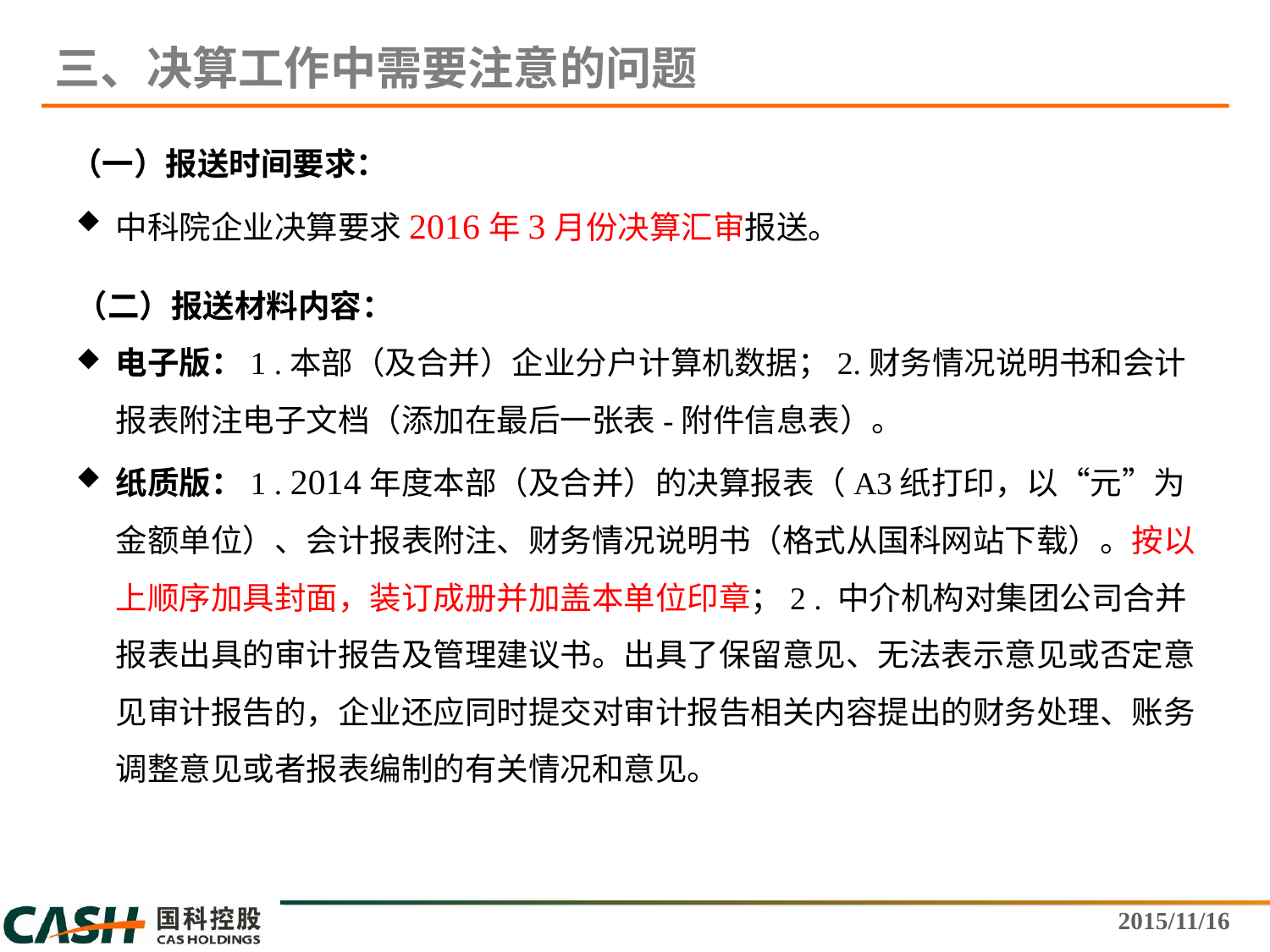

三、决算工作中需要注意的问题
       （一）报送时间要求：
中科院企业决算要求2016年3月份决算汇审报送。
（二）报送材料内容：
电子版：1 .本部（及合并）企业分户计算机数据；2.财务情况说明书和会计报表附注电子文档（添加在最后一张表-附件信息表）。
纸质版：1 . 2014年度本部（及合并）的决算报表（A3纸打印，以“元”为金额单位）、会计报表附注、财务情况说明书（格式从国科网站下载）。按以上顺序加具封面，装订成册并加盖本单位印章；2 . 中介机构对集团公司合并报表出具的审计报告及管理建议书。出具了保留意见、无法表示意见或否定意见审计报告的，企业还应同时提交对审计报告相关内容提出的财务处理、账务调整意见或者报表编制的有关情况和意见。